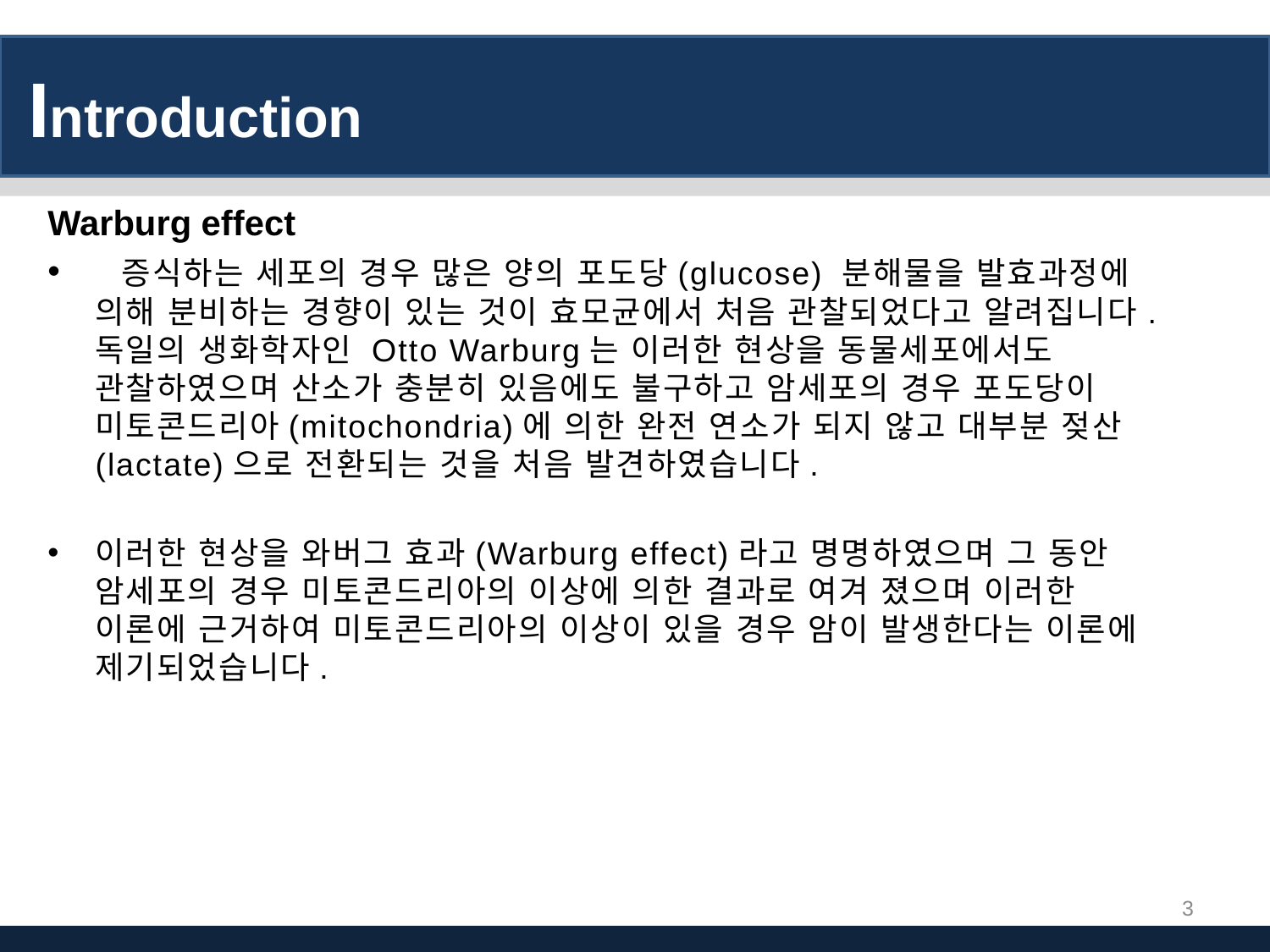

Introduction

Warburg effect
  증식하는 세포의 경우 많은 양의 포도당(glucose) 분해물을 발효과정에 의해 분비하는 경향이 있는 것이 효모균에서 처음 관찰되었다고 알려집니다. 독일의 생화학자인 Otto Warburg는 이러한 현상을 동물세포에서도 관찰하였으며 산소가 충분히 있음에도 불구하고 암세포의 경우 포도당이 미토콘드리아(mitochondria)에 의한 완전 연소가 되지 않고 대부분 젖산(lactate)으로 전환되는 것을 처음 발견하였습니다.

이러한 현상을 와버그 효과(Warburg effect)라고 명명하였으며 그 동안 암세포의 경우 미토콘드리아의 이상에 의한 결과로 여겨 졌으며 이러한 이론에 근거하여 미토콘드리아의 이상이 있을 경우 암이 발생한다는 이론에 제기되었습니다.

3